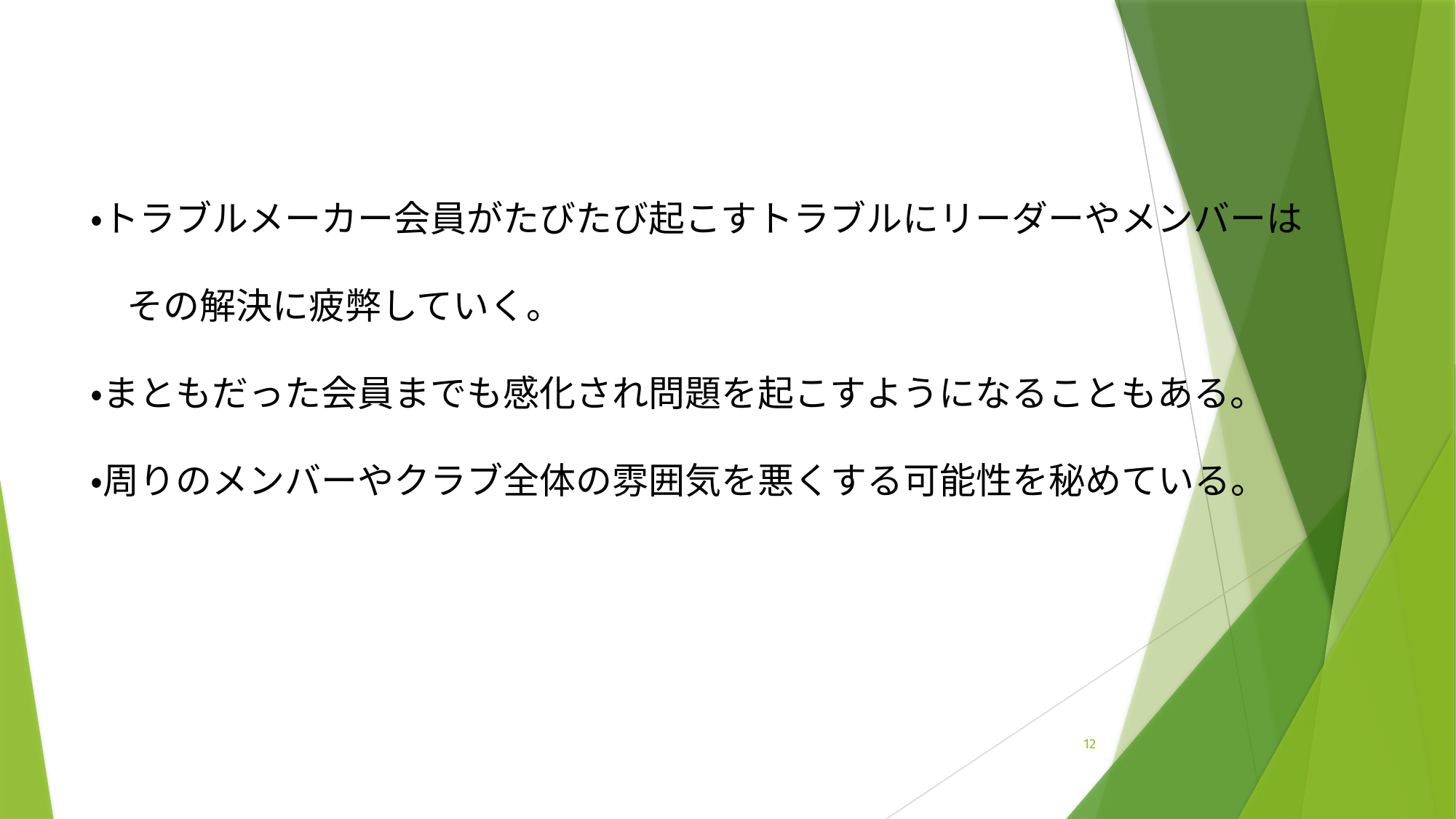

・トラブルメーカー会員がたびたび起こすトラブルにリーダーやメンバーは

　その解決に疲弊していく。

・まともだった会員までも感化され問題を起こすようになることもある。

・周りのメンバーやクラブ全体の雰囲気を悪くする可能性を秘めている。

12